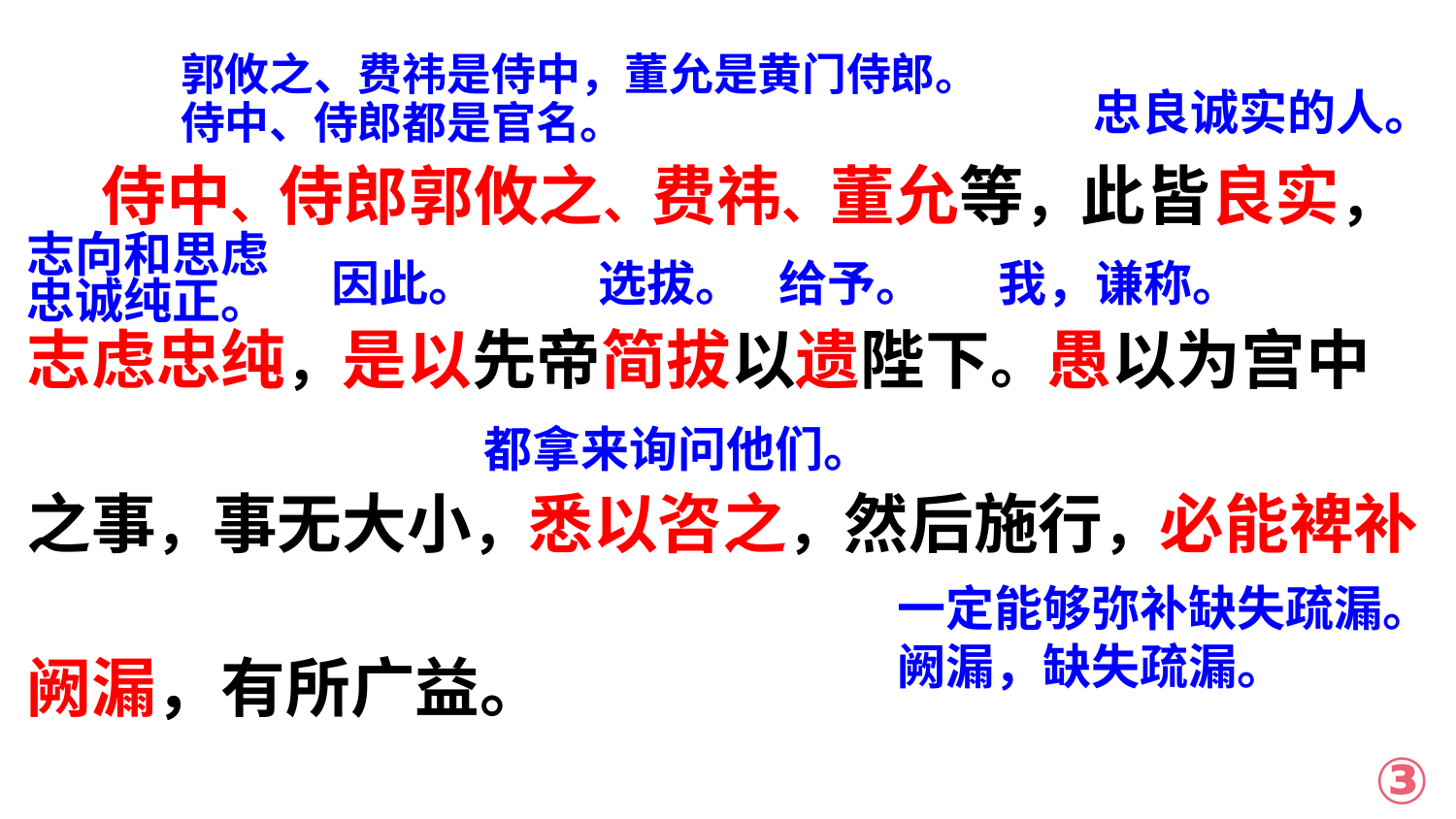

郭攸之、费祎是侍中，董允是黄门侍郎。侍中、侍郎都是官名。
忠良诚实的人。
    侍中、侍郎郭攸之、费祎、董允等，此皆良实，

志虑忠纯，是以先帝简拔以遗陛下。愚以为宫中

之事，事无大小，悉以咨之，然后施行，必能裨补

阙漏，有所广益。
志向和思虑忠诚纯正。
我，谦称。
因此。
选拔。
给予。
都拿来询问他们。
一定能够弥补缺失疏漏。阙漏，缺失疏漏。
③